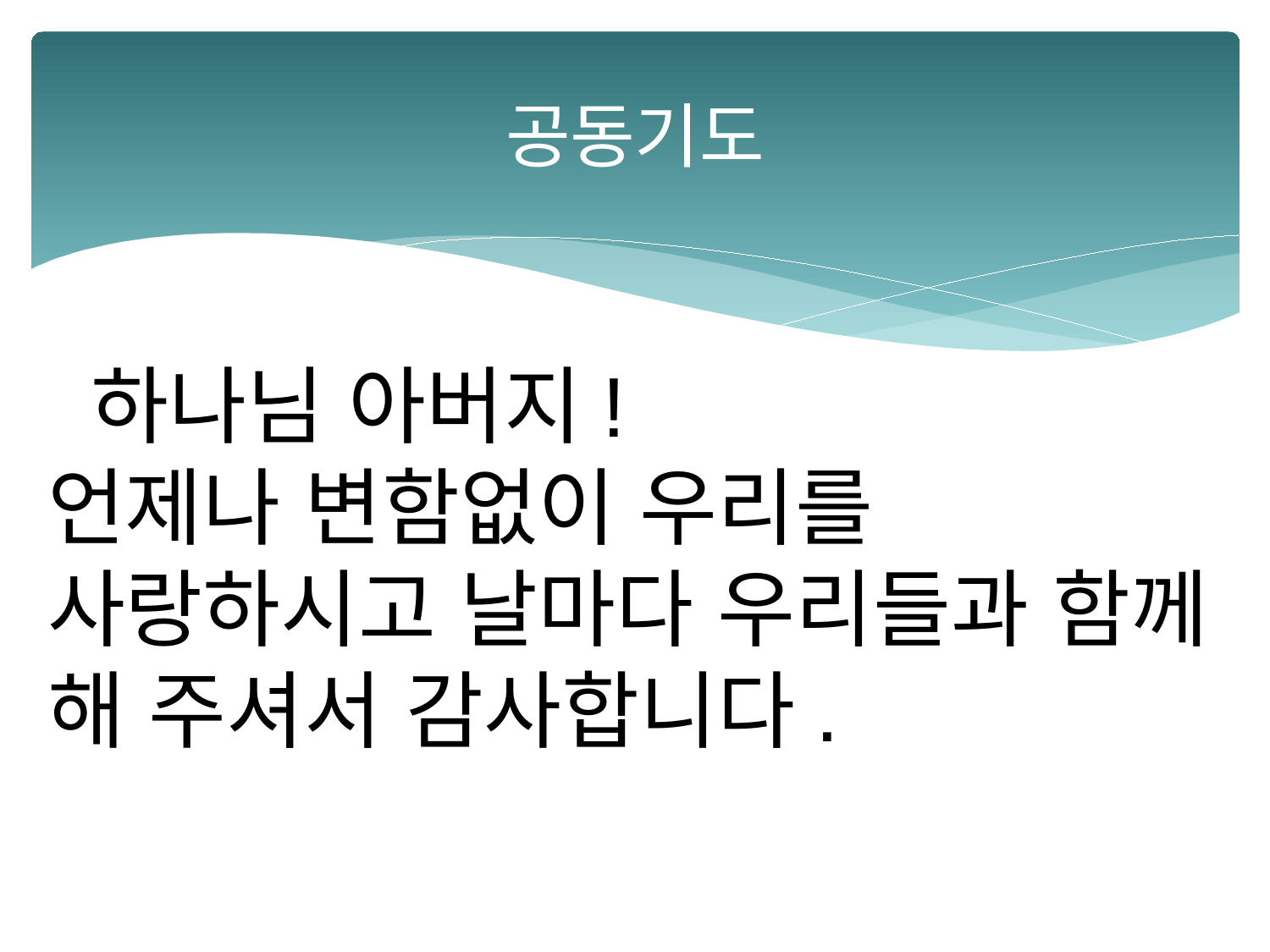

# 공동기도

 하나님 아버지!
언제나 변함없이 우리를
사랑하시고 날마다 우리들과 함께 해 주셔서 감사합니다.